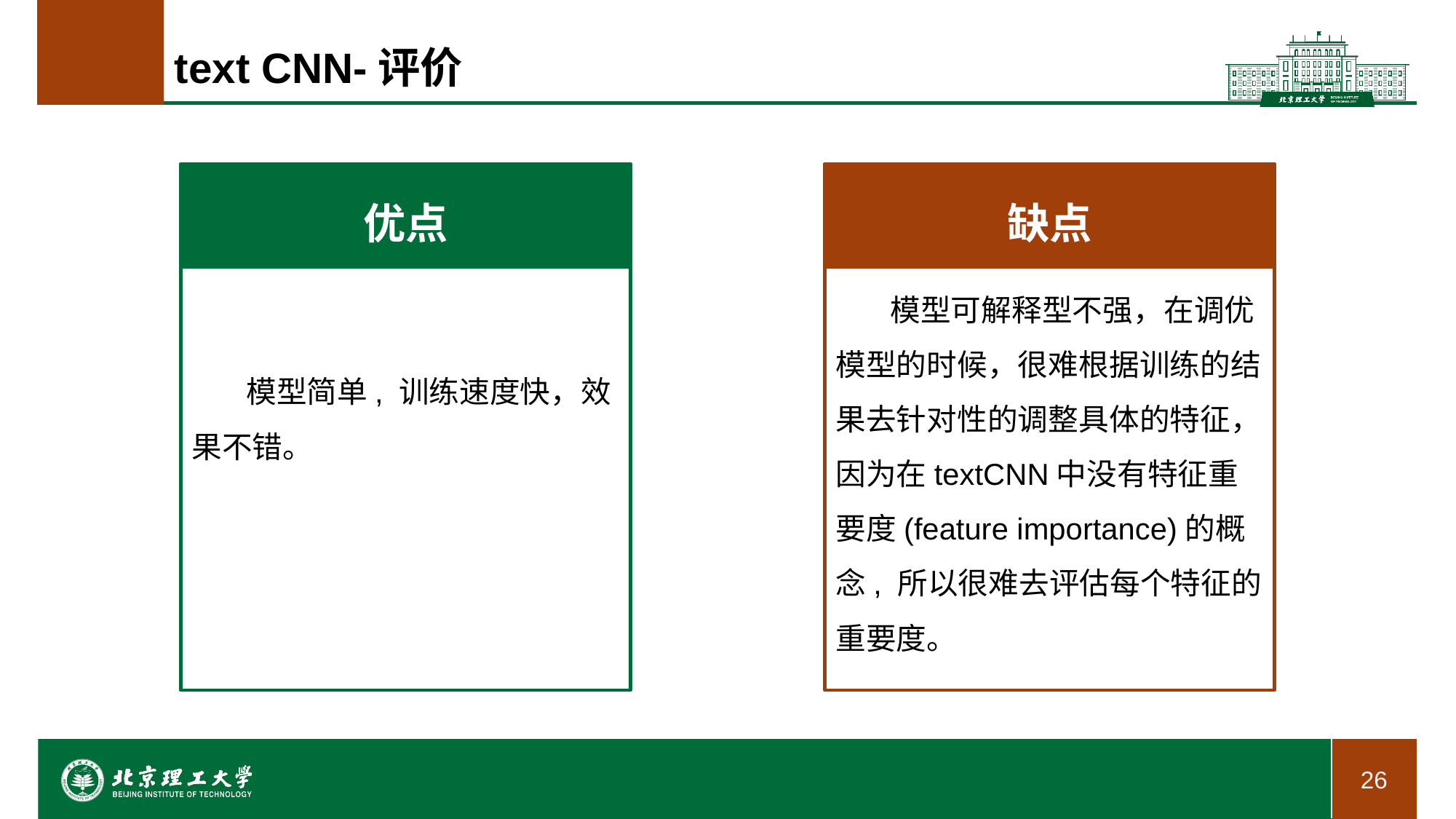

# text CNN-评价
优点
缺点
模型可解释型不强，在调优模型的时候，很难根据训练的结果去针对性的调整具体的特征，因为在textCNN中没有特征重要度(feature importance)的概念, 所以很难去评估每个特征的重要度。

模型简单, 训练速度快，效果不错。